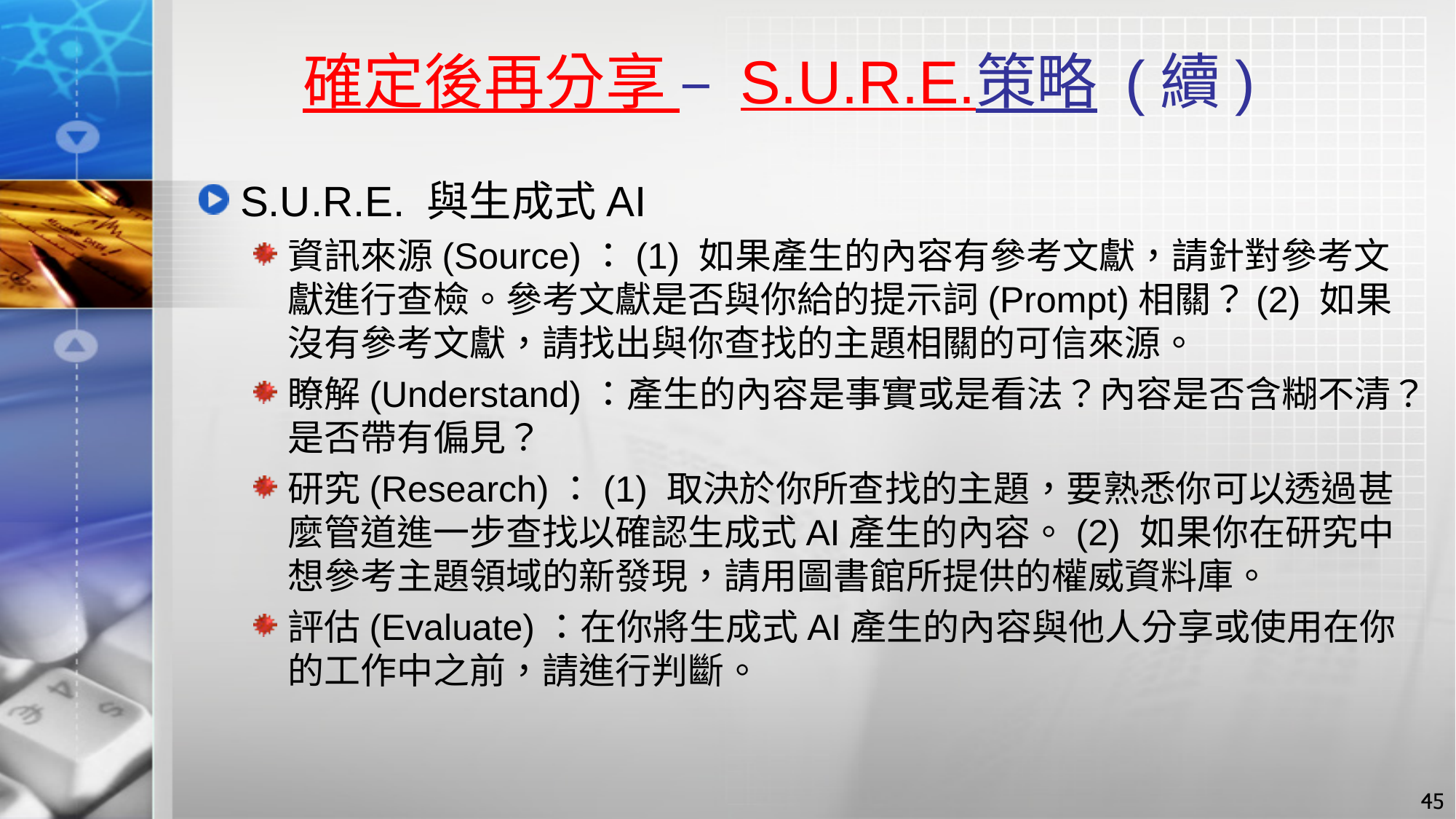

# 確定後再分享 – S.U.R.E.策略 (續)
S.U.R.E. 與生成式AI
資訊來源(Source)：(1) 如果產生的內容有參考文獻，請針對參考文獻進行查檢。參考文獻是否與你給的提示詞(Prompt)相關？(2) 如果沒有參考文獻，請找出與你查找的主題相關的可信來源。
瞭解(Understand)：產生的內容是事實或是看法？內容是否含糊不清？是否帶有偏見？
研究(Research)：(1) 取決於你所查找的主題，要熟悉你可以透過甚麼管道進一步查找以確認生成式AI產生的內容。(2) 如果你在研究中想參考主題領域的新發現，請用圖書館所提供的權威資料庫。
評估(Evaluate)：在你將生成式AI產生的內容與他人分享或使用在你的工作中之前，請進行判斷。
45